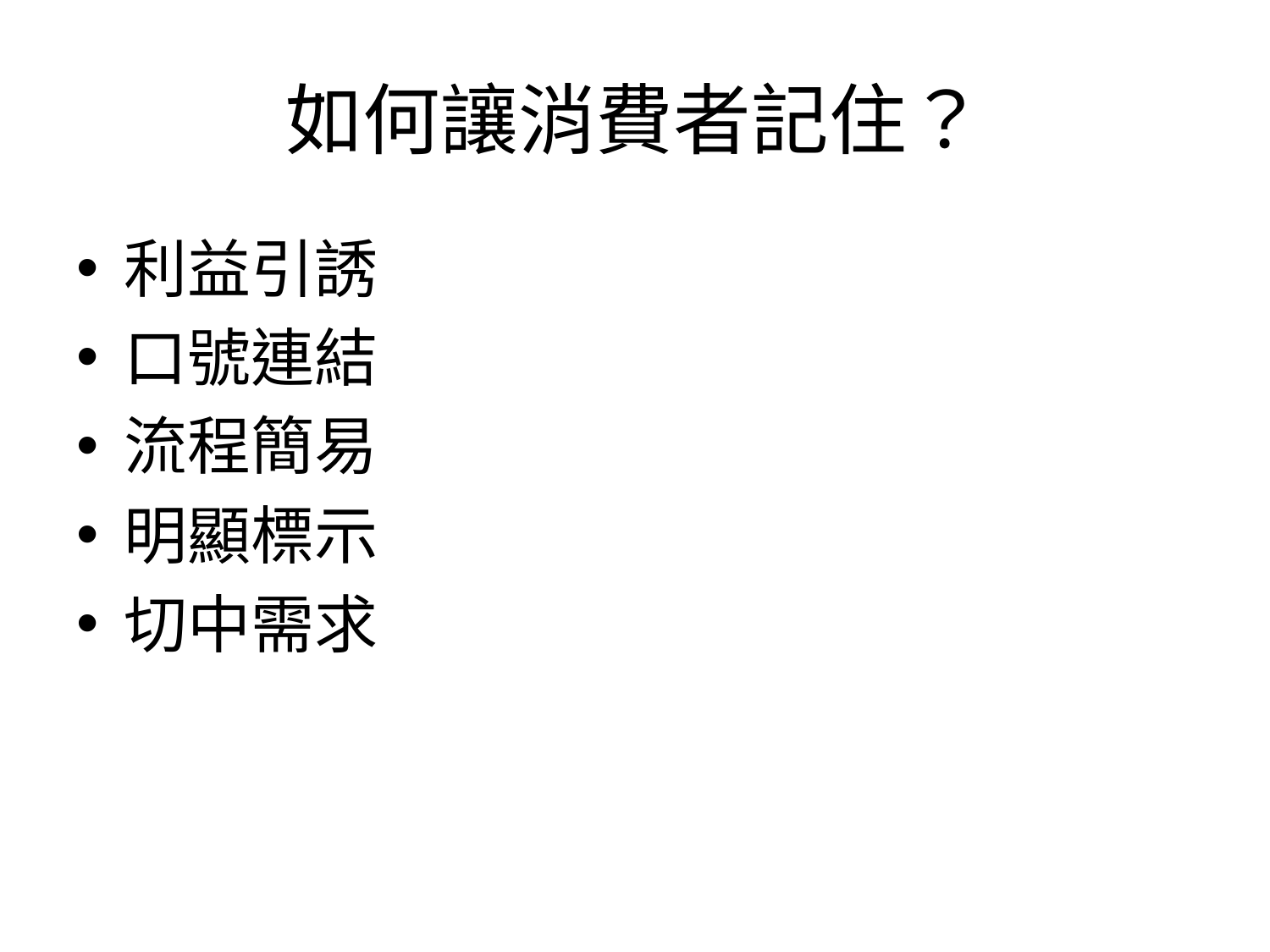

# 如何讓消費者記住？
利益引誘
口號連結
流程簡易
明顯標示
切中需求